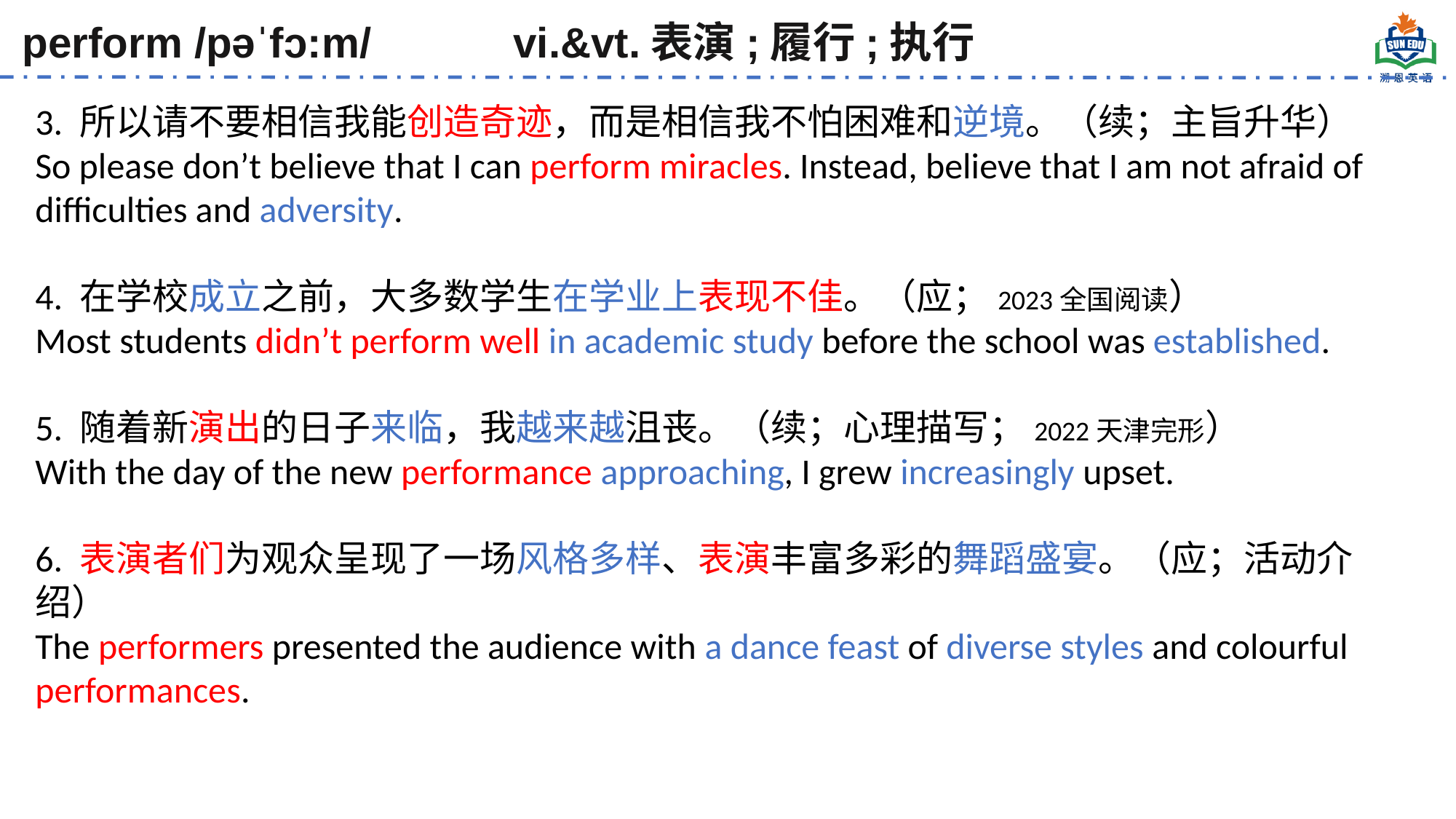

perform /pəˈfɔ:m/            vi.&vt.表演;履行;执行
3. 所以请不要相信我能创造奇迹，而是相信我不怕困难和逆境。（续；主旨升华）
So please don’t believe that I can perform miracles. Instead, believe that I am not afraid of difficulties and adversity.

4. 在学校成立之前，大多数学生在学业上表现不佳。（应；2023全国阅读）
Most students didn’t perform well in academic study before the school was established.

5. 随着新演出的日子来临，我越来越沮丧。（续；心理描写；2022天津完形）
With the day of the new performance approaching, I grew increasingly upset.

6. 表演者们为观众呈现了一场风格多样、表演丰富多彩的舞蹈盛宴。（应；活动介绍）
The performers presented the audience with a dance feast of diverse styles and colourful performances.